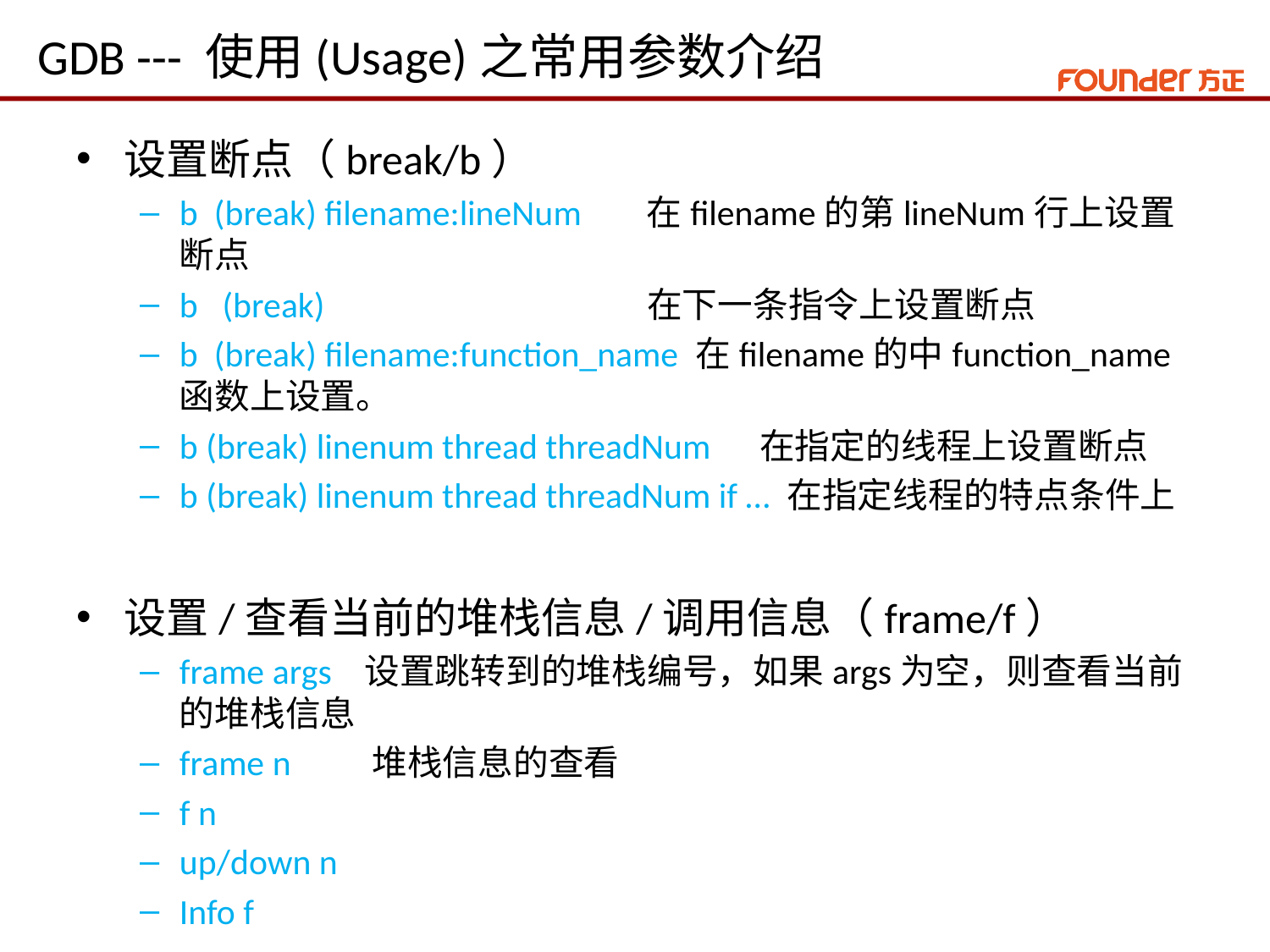

# GDB --- 使用(Usage)之常用参数介绍
设置断点（break/b）
b  (break) filename:lineNum       在filename的第lineNum行上设置断点
b   (break)                                       在下一条指令上设置断点
b  (break) filename:function_name 在filename的中function_name函数上设置。
b (break) linenum thread threadNum     在指定的线程上设置断点
b (break) linenum thread threadNum if … 在指定线程的特点条件上

设置/查看当前的堆栈信息/调用信息（frame/f）
frame args   设置跳转到的堆栈编号，如果args为空，则查看当前的堆栈信息
frame n         堆栈信息的查看
f n
up/down n
Info f